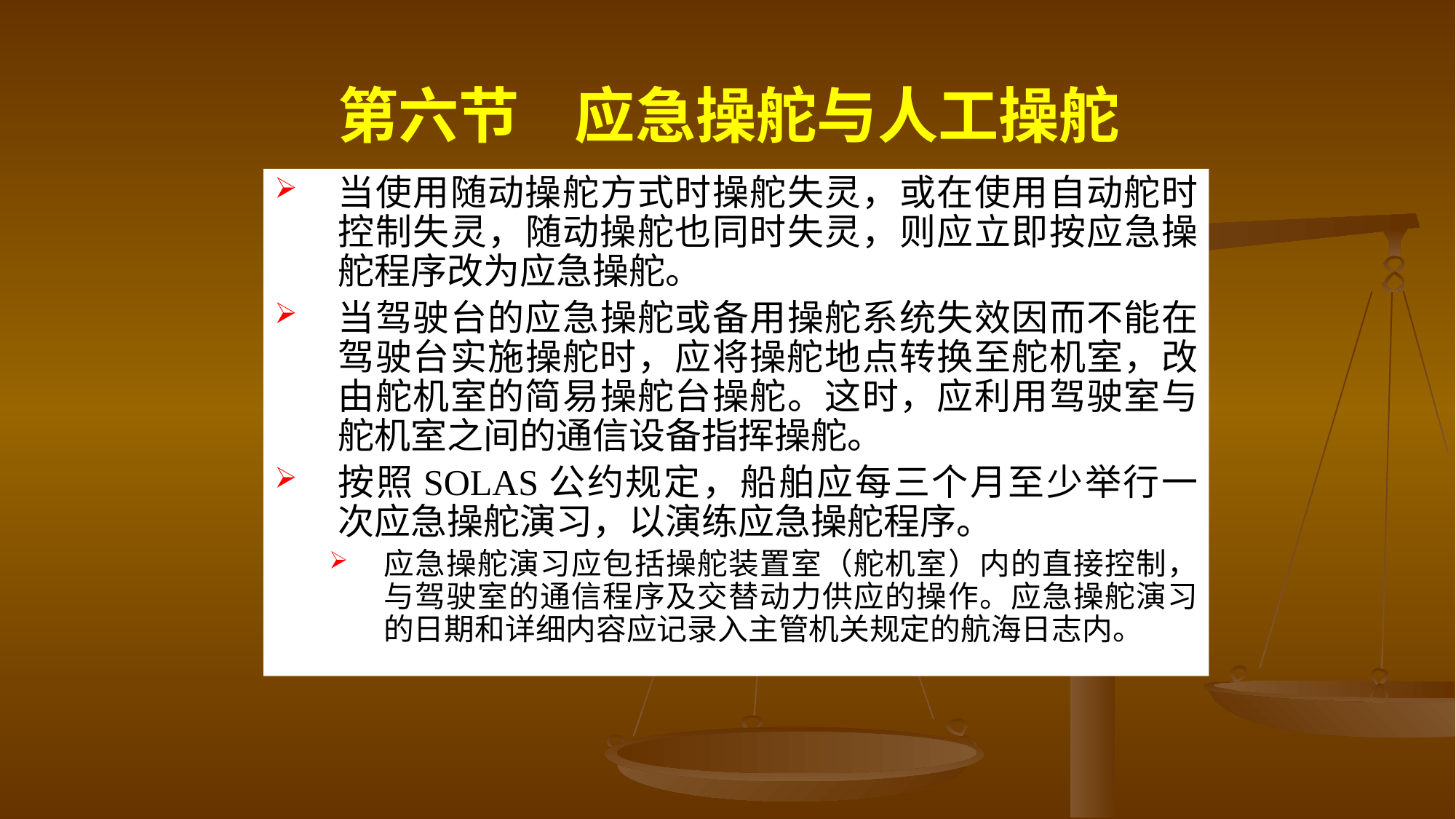

# 第六节    应急操舵与人工操舵
当使用随动操舵方式时操舵失灵，或在使用自动舵时控制失灵，随动操舵也同时失灵，则应立即按应急操舵程序改为应急操舵。
当驾驶台的应急操舵或备用操舵系统失效因而不能在驾驶台实施操舵时，应将操舵地点转换至舵机室，改由舵机室的简易操舵台操舵。这时，应利用驾驶室与舵机室之间的通信设备指挥操舵。
按照SOLAS公约规定，船舶应每三个月至少举行一次应急操舵演习，以演练应急操舵程序。
应急操舵演习应包括操舵装置室（舵机室）内的直接控制，与驾驶室的通信程序及交替动力供应的操作。应急操舵演习的日期和详细内容应记录入主管机关规定的航海日志内。